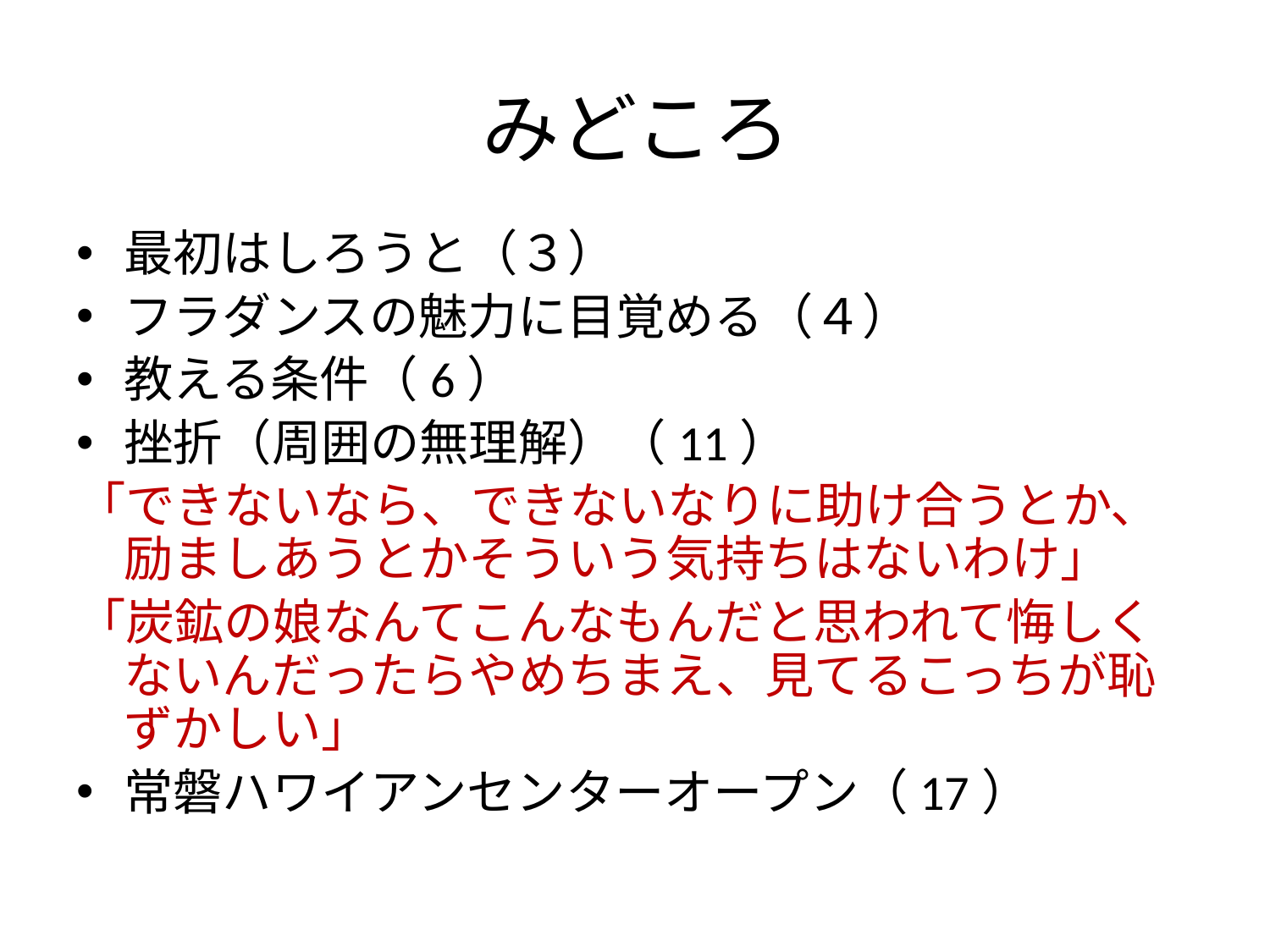

# みどころ
最初はしろうと（３）
フラダンスの魅力に目覚める（４）
教える条件（6）
挫折（周囲の無理解）（11）
「できないなら、できないなりに助け合うとか、励ましあうとかそういう気持ちはないわけ」
「炭鉱の娘なんてこんなもんだと思われて悔しくないんだったらやめちまえ、見てるこっちが恥ずかしい」
常磐ハワイアンセンターオープン（17）